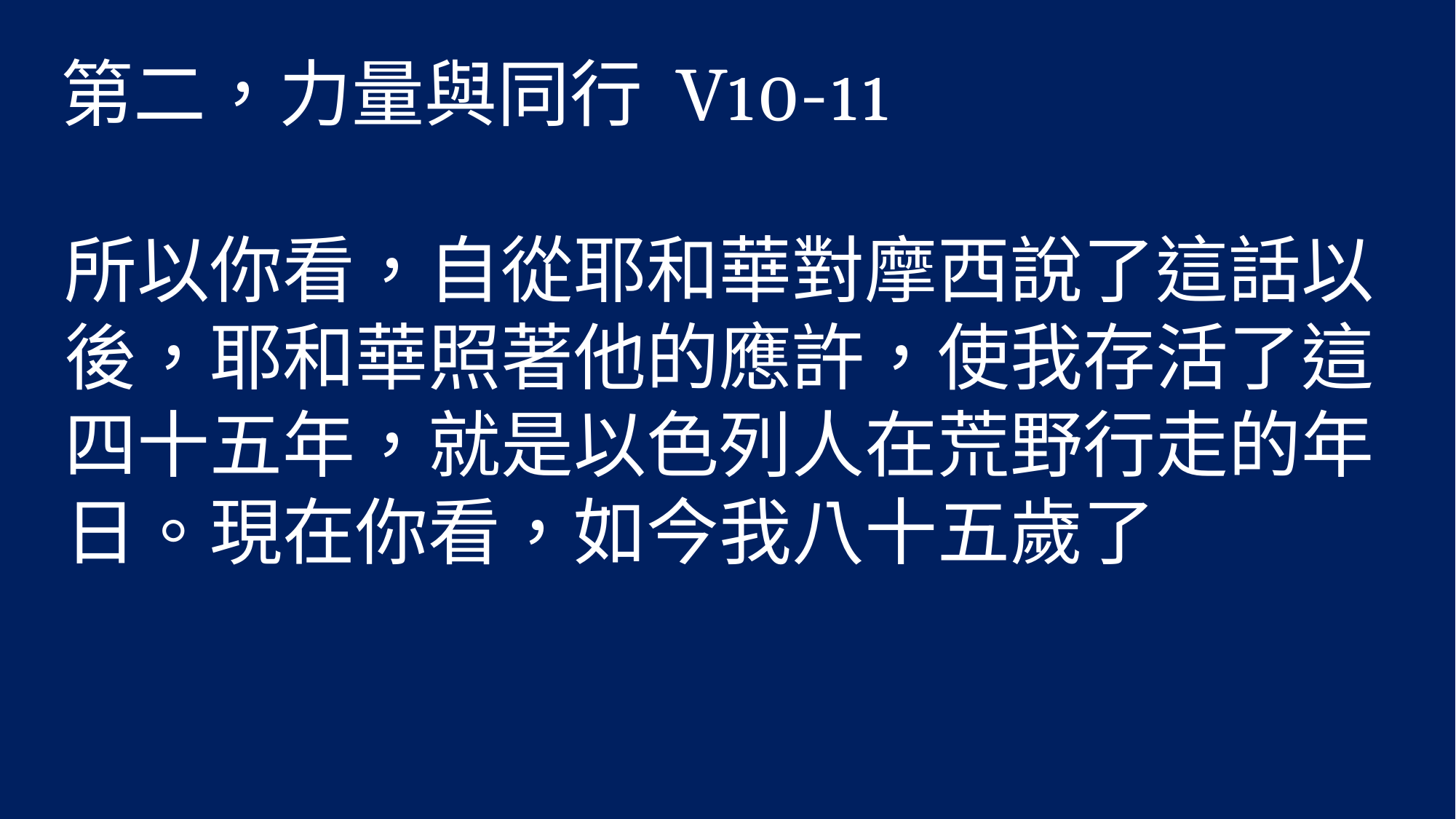

第二，力量與同行 V10-11
所以你看，自從耶和華對摩西說了這話以後，耶和華照著他的應許，使我存活了這四十五年，就是以色列人在荒野行走的年日。現在你看，如今我八十五歲了